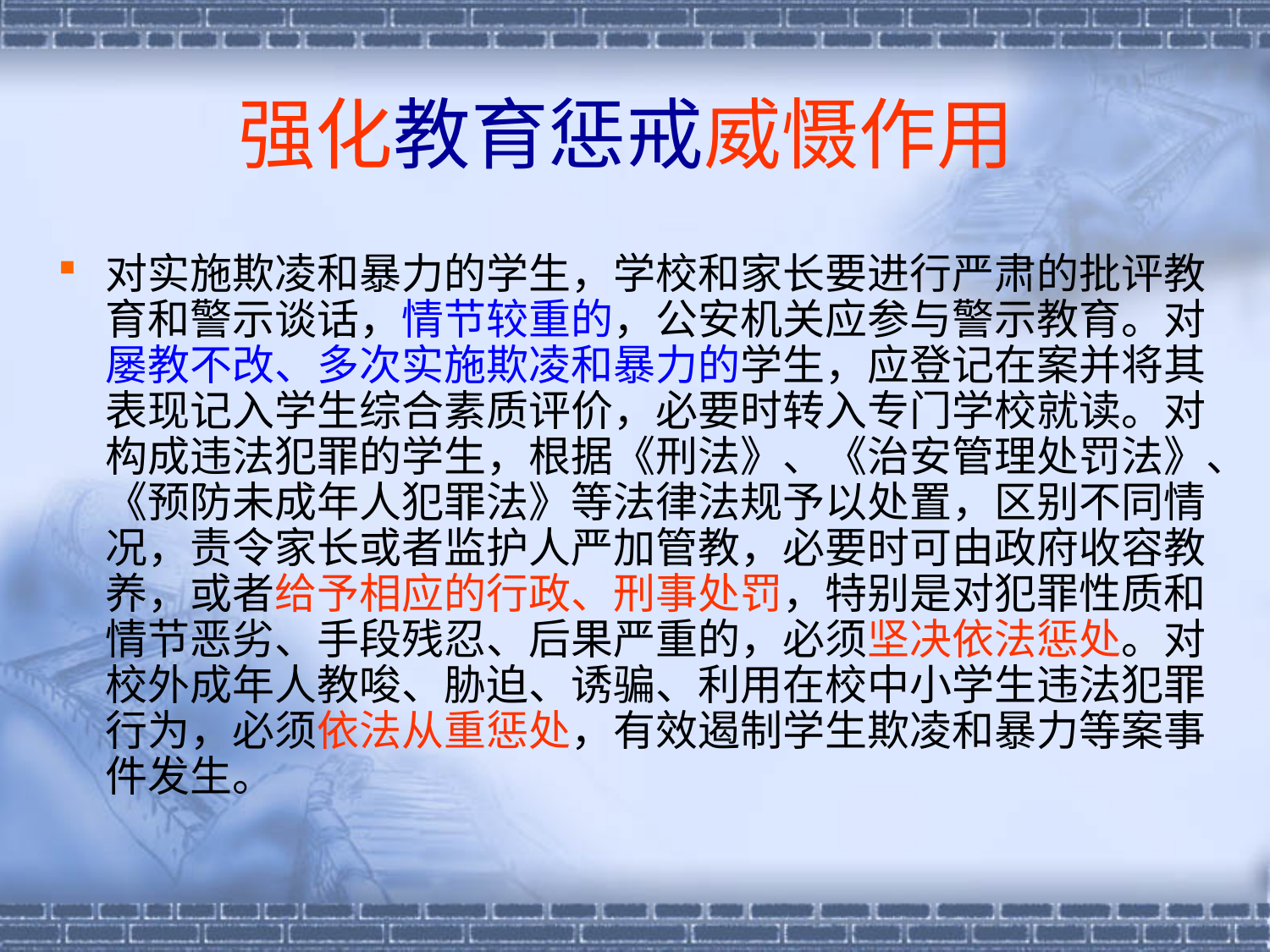

# 强化教育惩戒威慑作用
对实施欺凌和暴力的学生，学校和家长要进行严肃的批评教育和警示谈话，情节较重的，公安机关应参与警示教育。对屡教不改、多次实施欺凌和暴力的学生，应登记在案并将其表现记入学生综合素质评价，必要时转入专门学校就读。对构成违法犯罪的学生，根据《刑法》、《治安管理处罚法》、《预防未成年人犯罪法》等法律法规予以处置，区别不同情况，责令家长或者监护人严加管教，必要时可由政府收容教养，或者给予相应的行政、刑事处罚，特别是对犯罪性质和情节恶劣、手段残忍、后果严重的，必须坚决依法惩处。对校外成年人教唆、胁迫、诱骗、利用在校中小学生违法犯罪行为，必须依法从重惩处，有效遏制学生欺凌和暴力等案事件发生。